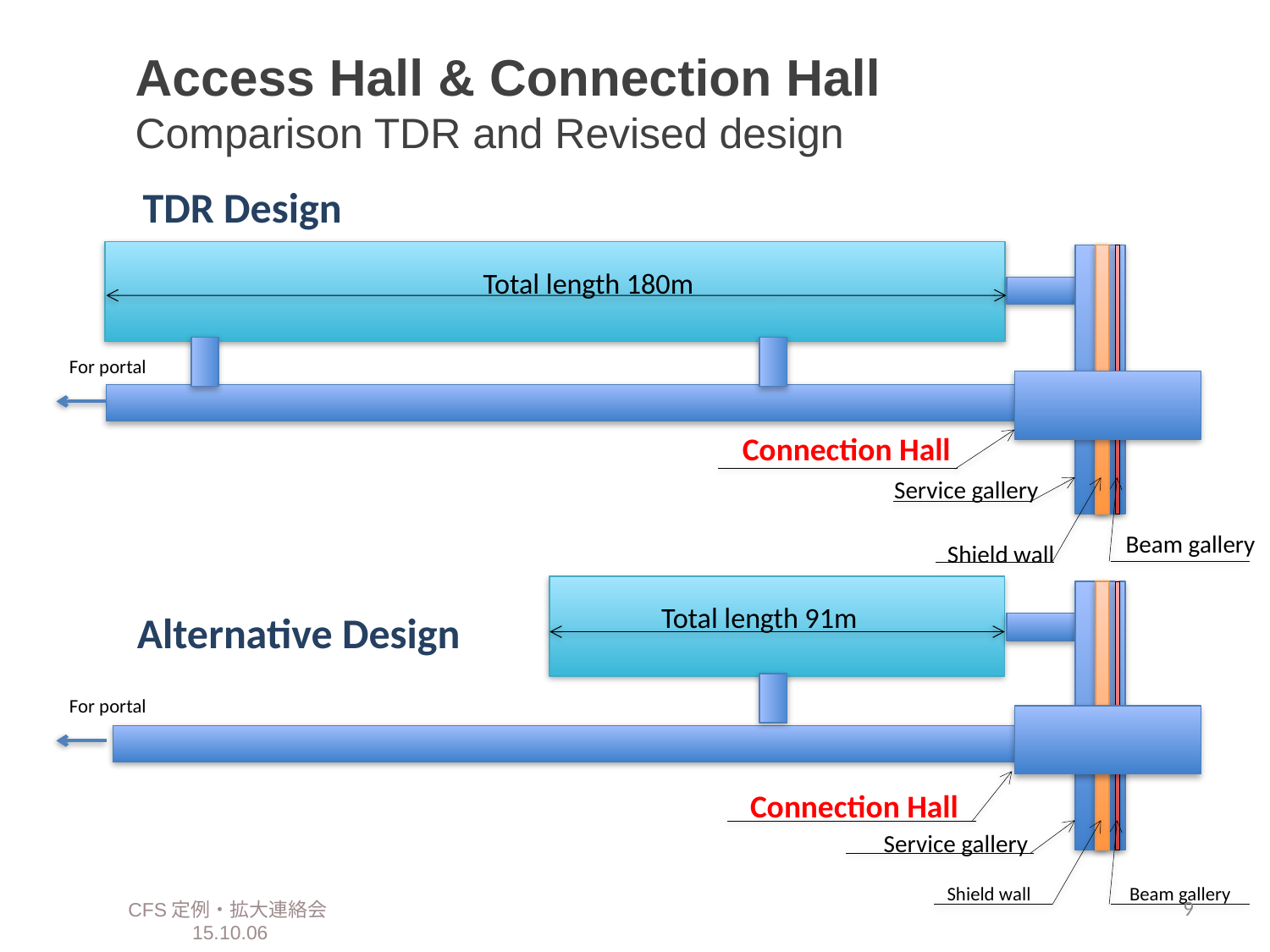

# Access Hall & Connection Hall Comparison TDR and Revised design
TDR Design

Total length 180m

For portal

Connection Hall
Service gallery
Beam gallery
Shield wall

Total length 91m
Alternative Design

For portal

Connection Hall
Service gallery
Shield wall
Beam gallery
9
CFS定例・拡大連絡会15.10.06